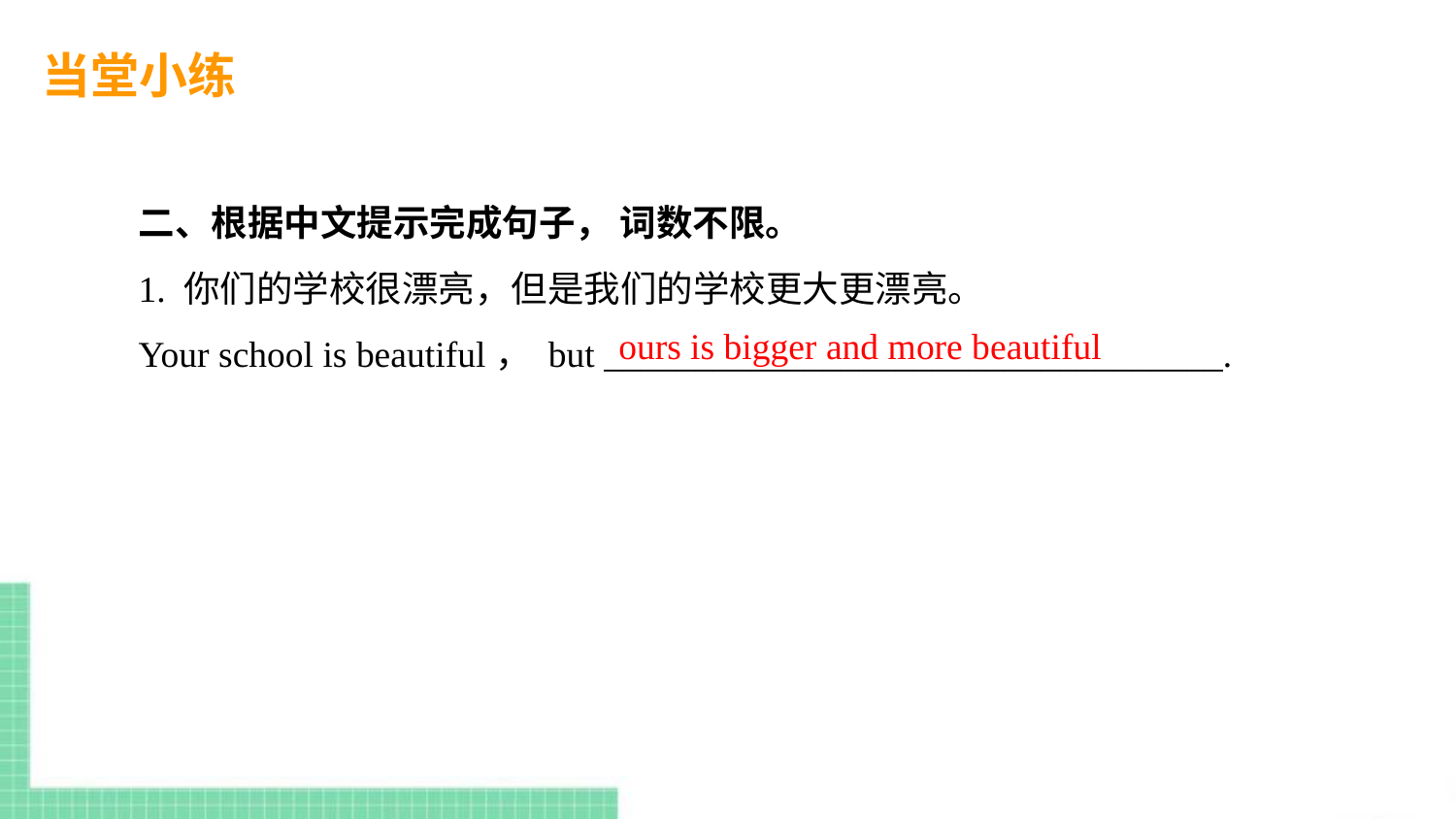

当堂小练
二、根据中文提示完成句子， 词数不限。
1. 你们的学校很漂亮，但是我们的学校更大更漂亮。
Your school is beautiful， but __________________________________.
ours is bigger and more beautiful